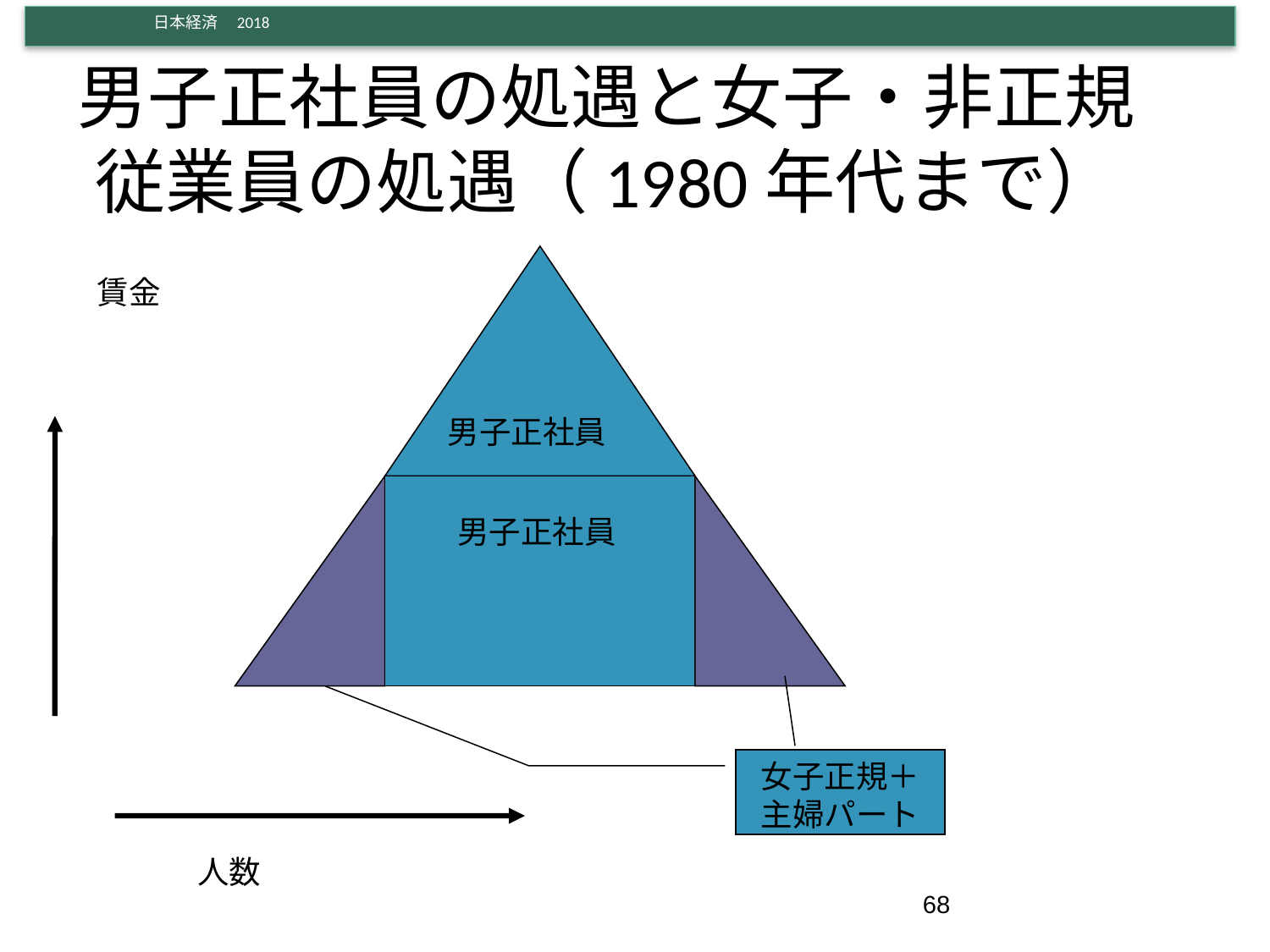

# 男子正社員の処遇と女子・非正規従業員の処遇（1980年代まで）

賃金
男子正社員

男子正社員

女子正規＋主婦パート

人数
68